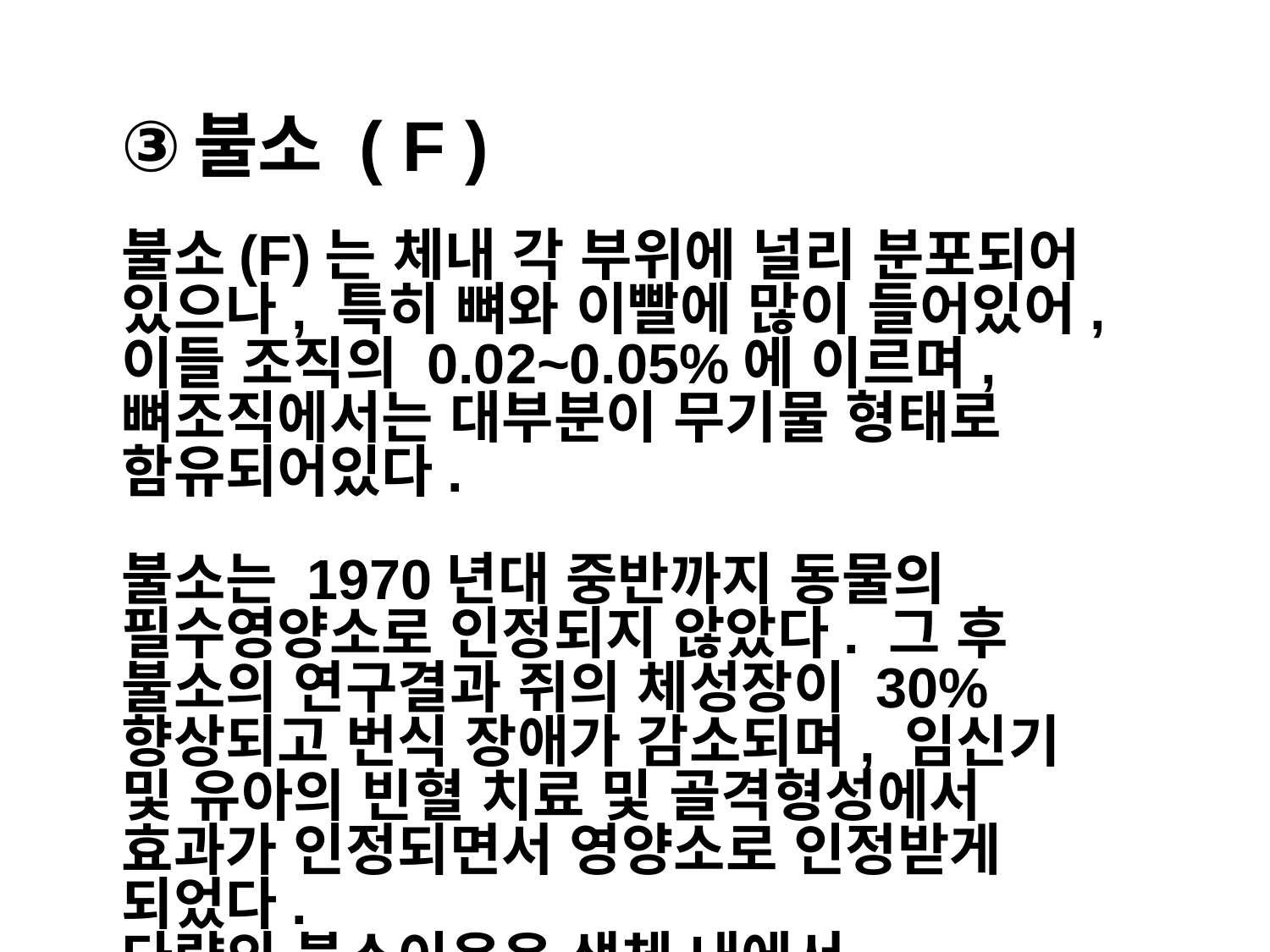

불소 ( F )

불소(F)는 체내 각 부위에 널리 분포되어 있으나, 특히 뼈와 이빨에 많이 들어있어, 이들 조직의 0.02~0.05%에 이르며, 뼈조직에서는 대부분이 무기물 형태로 함유되어있다.

불소는 1970년대 중반까지 동물의 필수영양소로 인정되지 않았다. 그 후 불소의 연구결과 쥐의 체성장이 30% 향상되고 번식 장애가 감소되며, 임신기 및 유아의 빈혈 치료 및 골격형성에서 효과가 인정되면서 영양소로 인정받게 되었다.
다량의 불소이온은 생체 내에서 해당작용을 방해한다.
불소의 중독은 불소 함량이 높은 물, 인광석, 사료 등을 장시간 섭취할 때 나타난다.